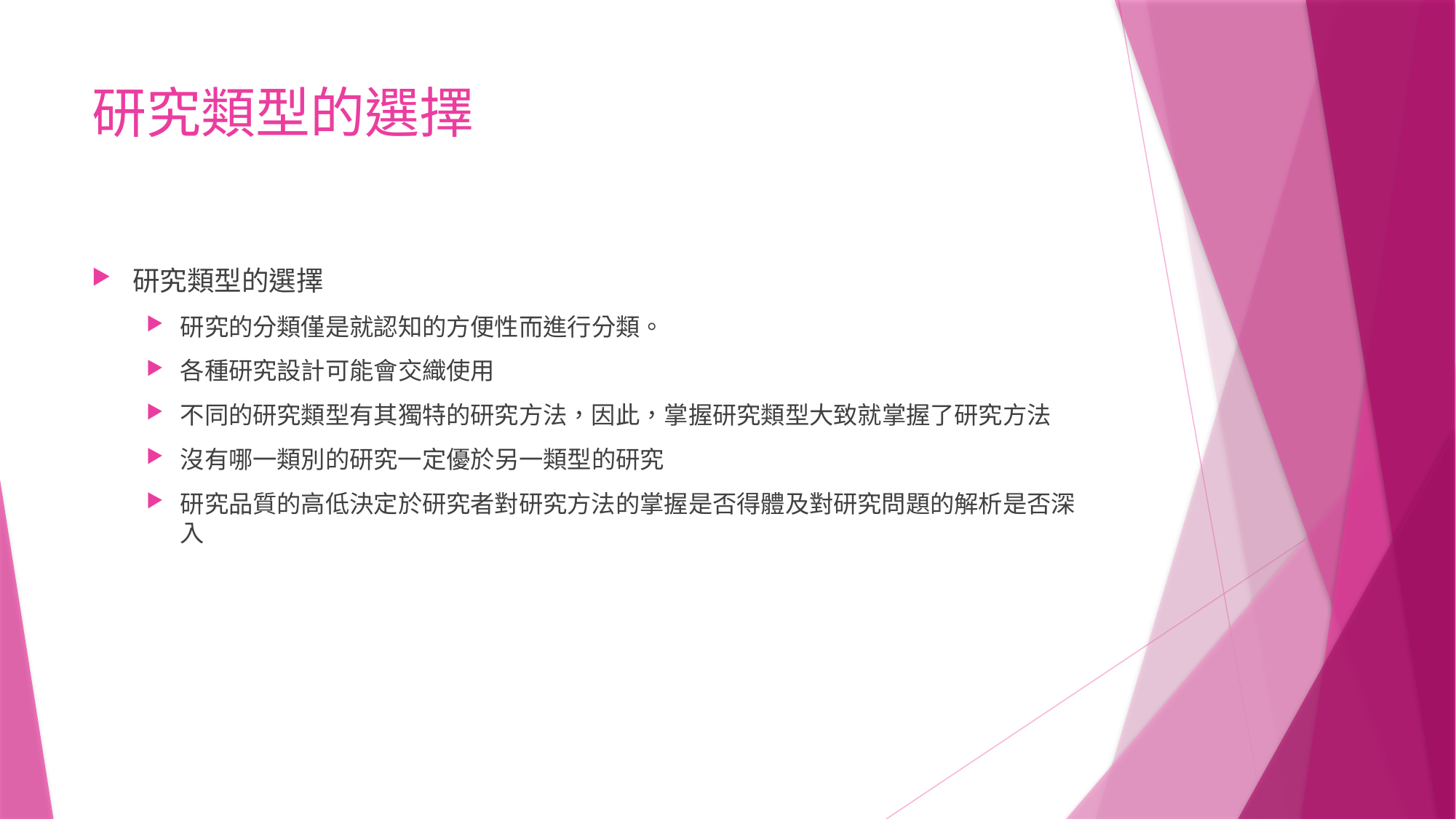

# 研究類型的選擇
研究類型的選擇
研究的分類僅是就認知的方便性而進行分類。
各種研究設計可能會交織使用
不同的研究類型有其獨特的研究方法，因此，掌握研究類型大致就掌握了研究方法
沒有哪一類別的研究一定優於另一類型的研究
研究品質的高低決定於研究者對研究方法的掌握是否得體及對研究問題的解析是否深入